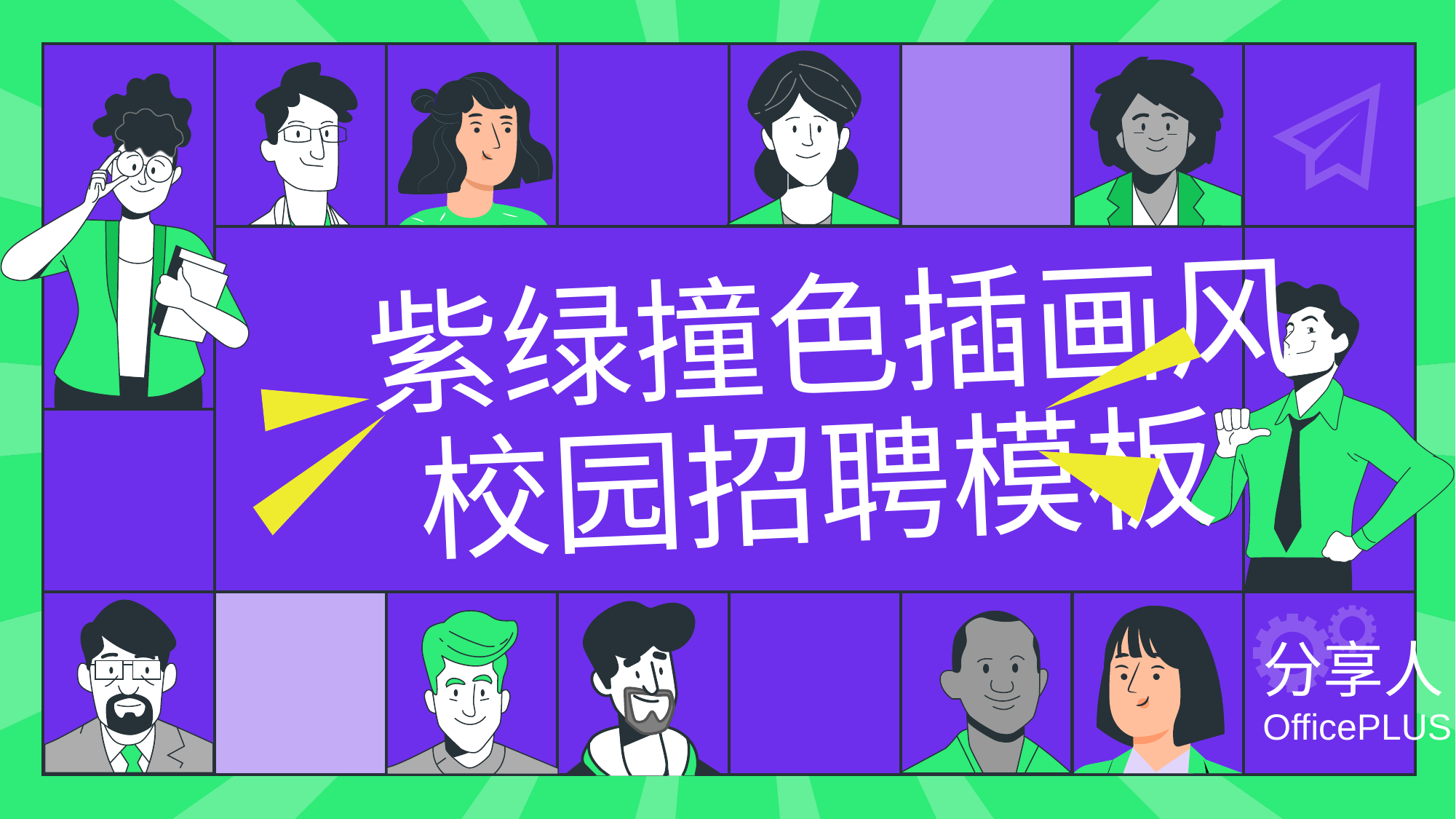

|  |  |  |  |  |  |  |  |
| --- | --- | --- | --- | --- | --- | --- | --- |
|  |  |  |  |  |  |  |  |
|  |  |  |  |  |  |  |  |
|  |  |  |  |  |  |  |  |

紫绿撞色插画风

校园招聘模板

分享人
OfficePLUS